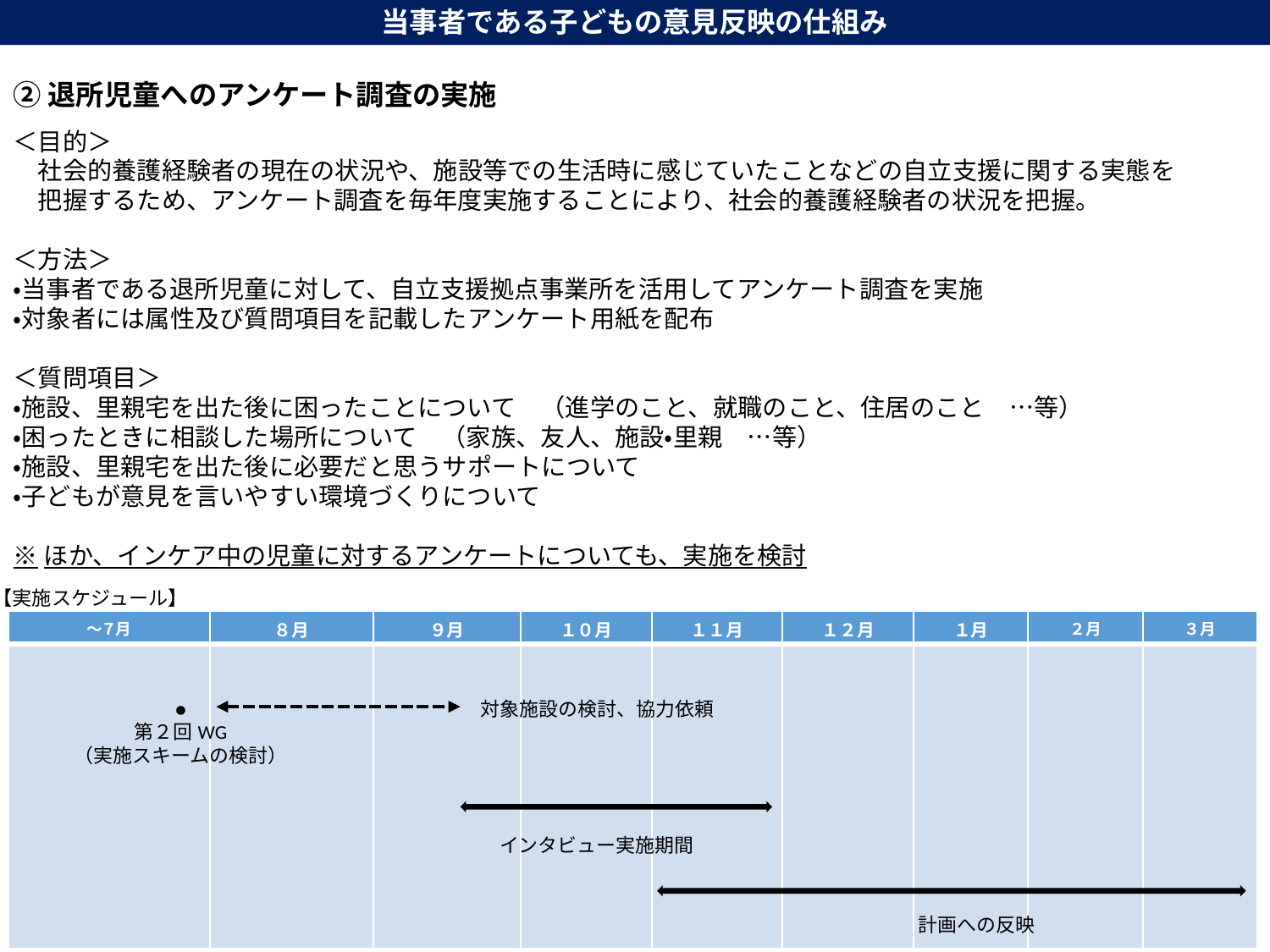

当事者である子どもの意見反映の仕組み
②退所児童へのアンケート調査の実施
＜目的＞
　社会的養護経験者の現在の状況や、施設等での生活時に感じていたことなどの自立支援に関する実態を
　把握するため、アンケート調査を毎年度実施することにより、社会的養護経験者の状況を把握。

＜方法＞
・当事者である退所児童に対して、自立支援拠点事業所を活用してアンケート調査を実施
・対象者には属性及び質問項目を記載したアンケート用紙を配布

＜質問項目＞
・施設、里親宅を出た後に困ったことについて　（進学のこと、就職のこと、住居のこと　…等）
・困ったときに相談した場所について　（家族、友人、施設・里親　…等）
・施設、里親宅を出た後に必要だと思うサポートについて
・子どもが意見を言いやすい環境づくりについて

※ほか、インケア中の児童に対するアンケートについても、実施を検討
【実施スケジュール】
| ～７月 | ８月 | ９月 | １０月 | １１月 | １２月 | １月 | ２月 | ３月 |
| --- | --- | --- | --- | --- | --- | --- | --- | --- |
|  |  |  |  |  |  |  |  |  |
●
第２回WG
（実施スキームの検討）
対象施設の検討、協力依頼

インタビュー実施期間

計画への反映